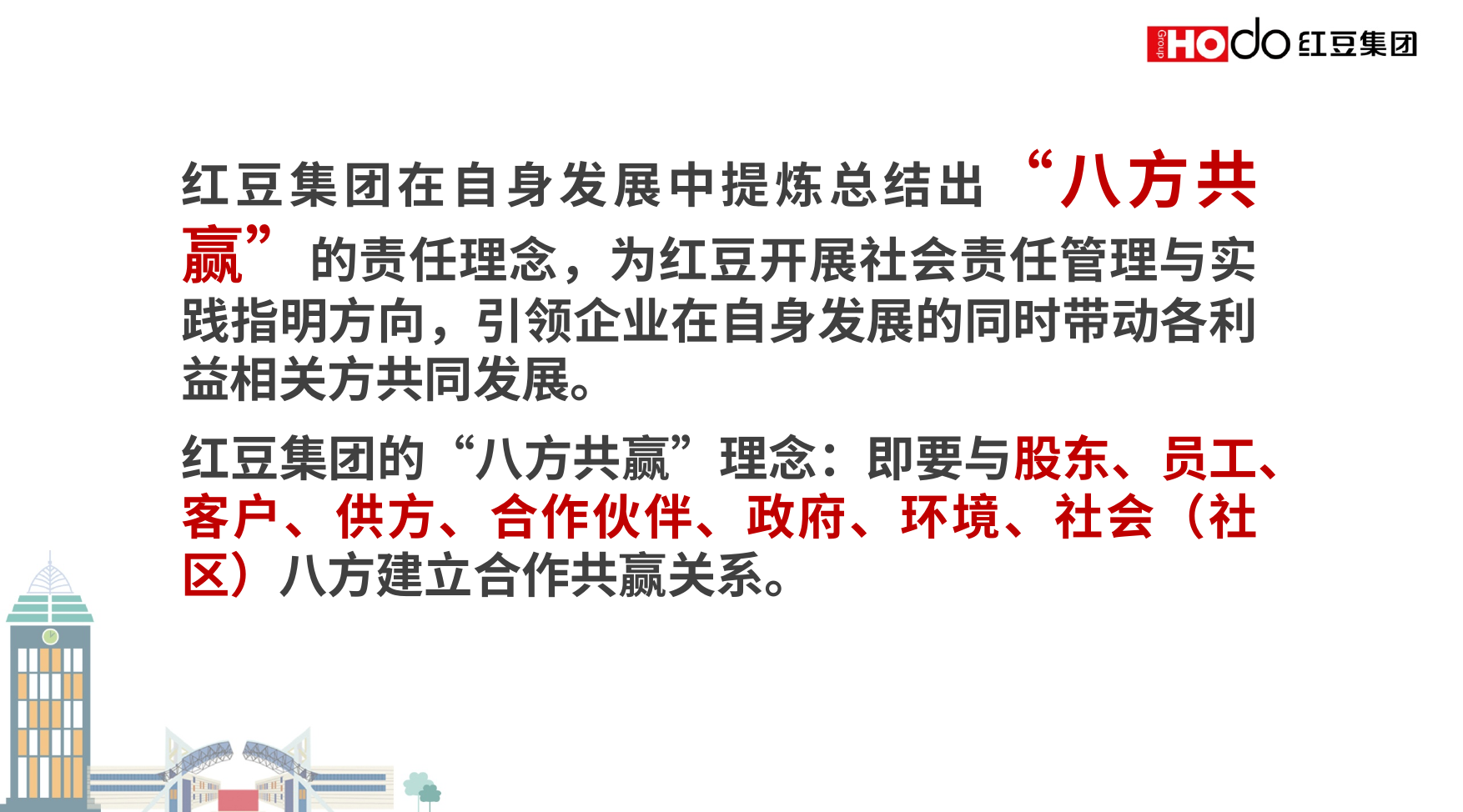

红豆集团在自身发展中提炼总结出“八方共赢”的责任理念，为红豆开展社会责任管理与实践指明方向，引领企业在自身发展的同时带动各利益相关方共同发展。
红豆集团的“八方共赢”理念：即要与股东、员工、客户、供方、合作伙伴、政府、环境、社会（社区）八方建立合作共赢关系。